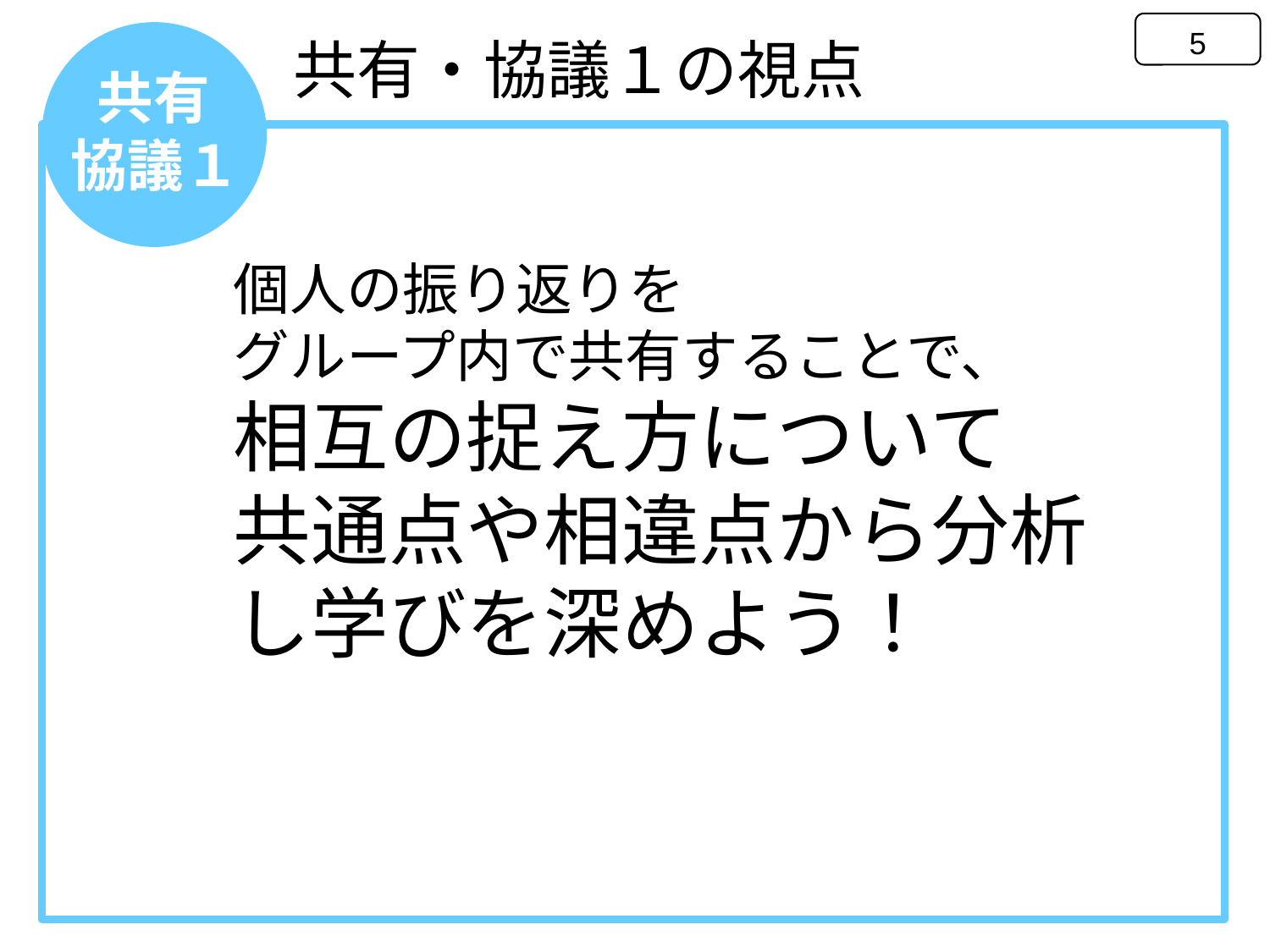

5

共有・協議１の視点
 共有
協議１

個人の振り返りを
グループ内で共有することで、
相互の捉え方について
共通点や相違点から分析し学びを深めよう！